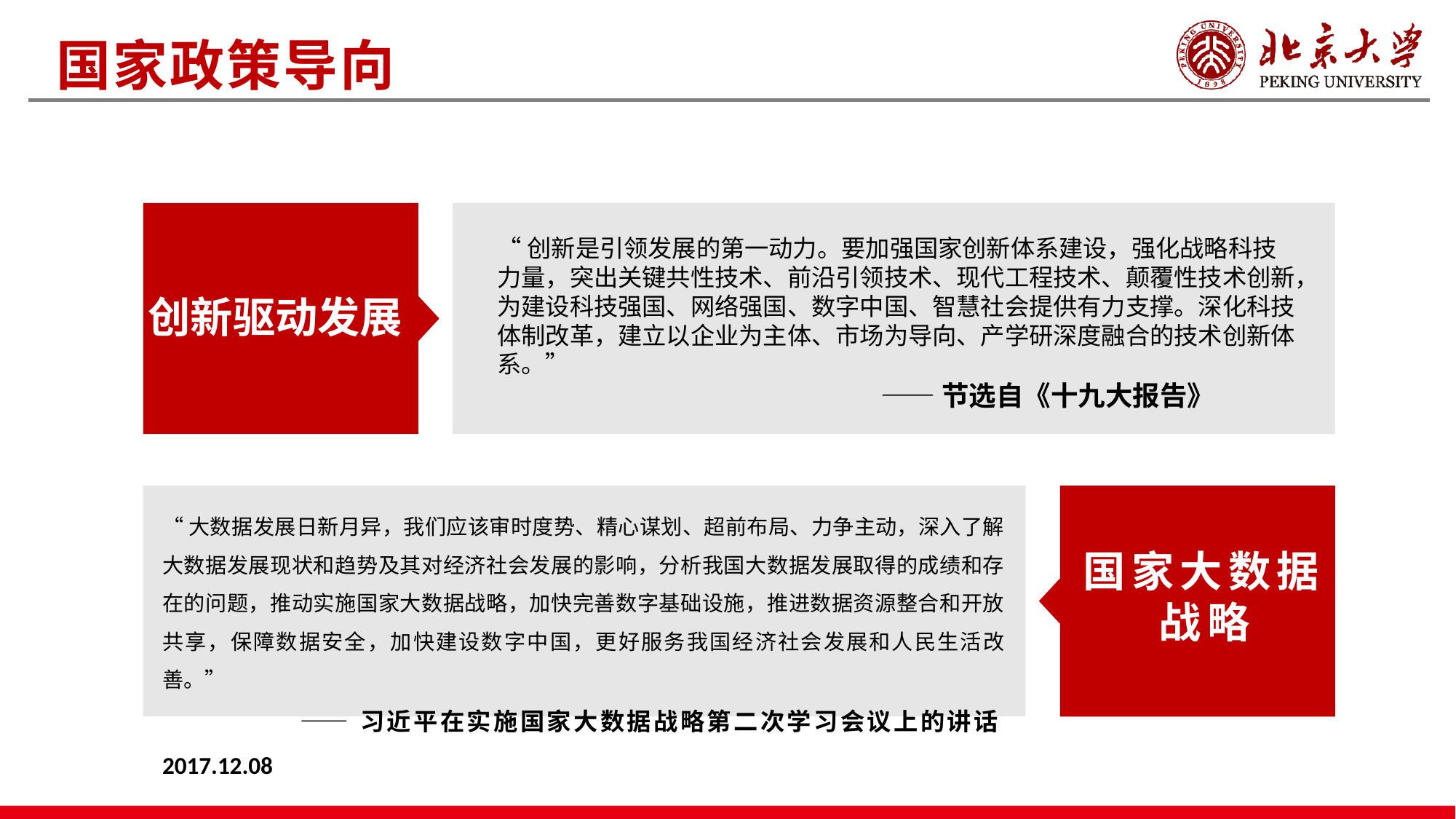

国家政策导向

“创新是引领发展的第一动力。要加强国家创新体系建设，强化战略科技力量，突出关键共性技术、前沿引领技术、现代工程技术、颠覆性技术创新，为建设科技强国、网络强国、数字中国、智慧社会提供有力支撑。深化科技体制改革，建立以企业为主体、市场为导向、产学研深度融合的技术创新体系。”
                                                              ——节选自《十九大报告》
创新驱动发展

“大数据发展日新月异，我们应该审时度势、精心谋划、超前布局、力争主动，深入了解大数据发展现状和趋势及其对经济社会发展的影响，分析我国大数据发展取得的成绩和存在的问题，推动实施国家大数据战略，加快完善数字基础设施，推进数据资源整合和开放共享，保障数据安全，加快建设数字中国，更好服务我国经济社会发展和人民生活改善。”
                 ——习近平在实施国家大数据战略第二次学习会议上的讲话2017.12.08
国家大数据战略